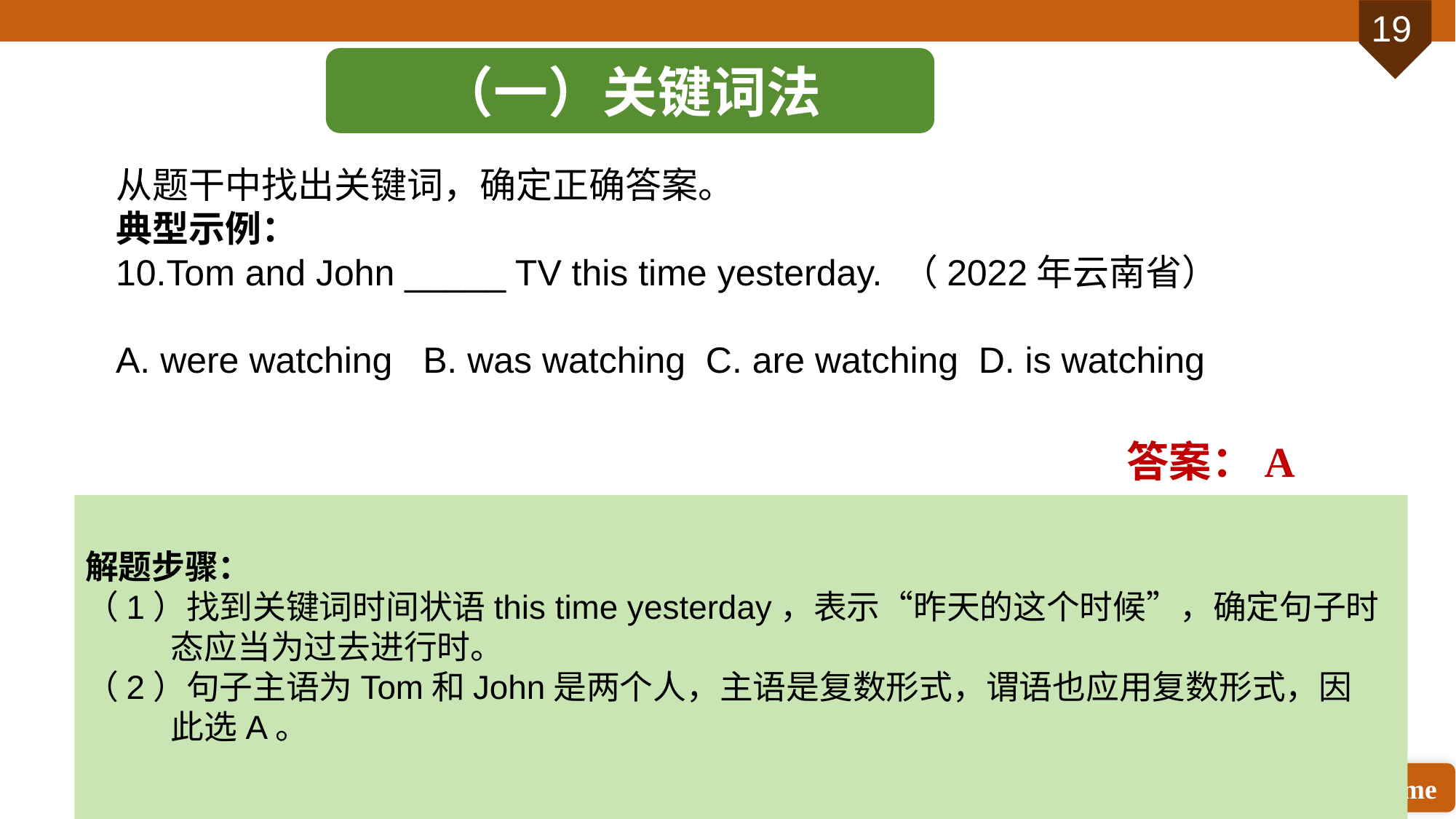

（一）关键词法
从题干中找出关键词，确定正确答案。
典型示例：
10.Tom and John _____ TV this time yesterday. （2022年云南省）

A. were watching   B. was watching  C. are watching  D. is watching
答案：A

解题步骤：
（1）找到关键词时间状语this time yesterday，表示“昨天的这个时候”，确定句子时态应当为过去进行时。
（2）句子主语为Tom和John是两个人，主语是复数形式，谓语也应用复数形式，因此选A。